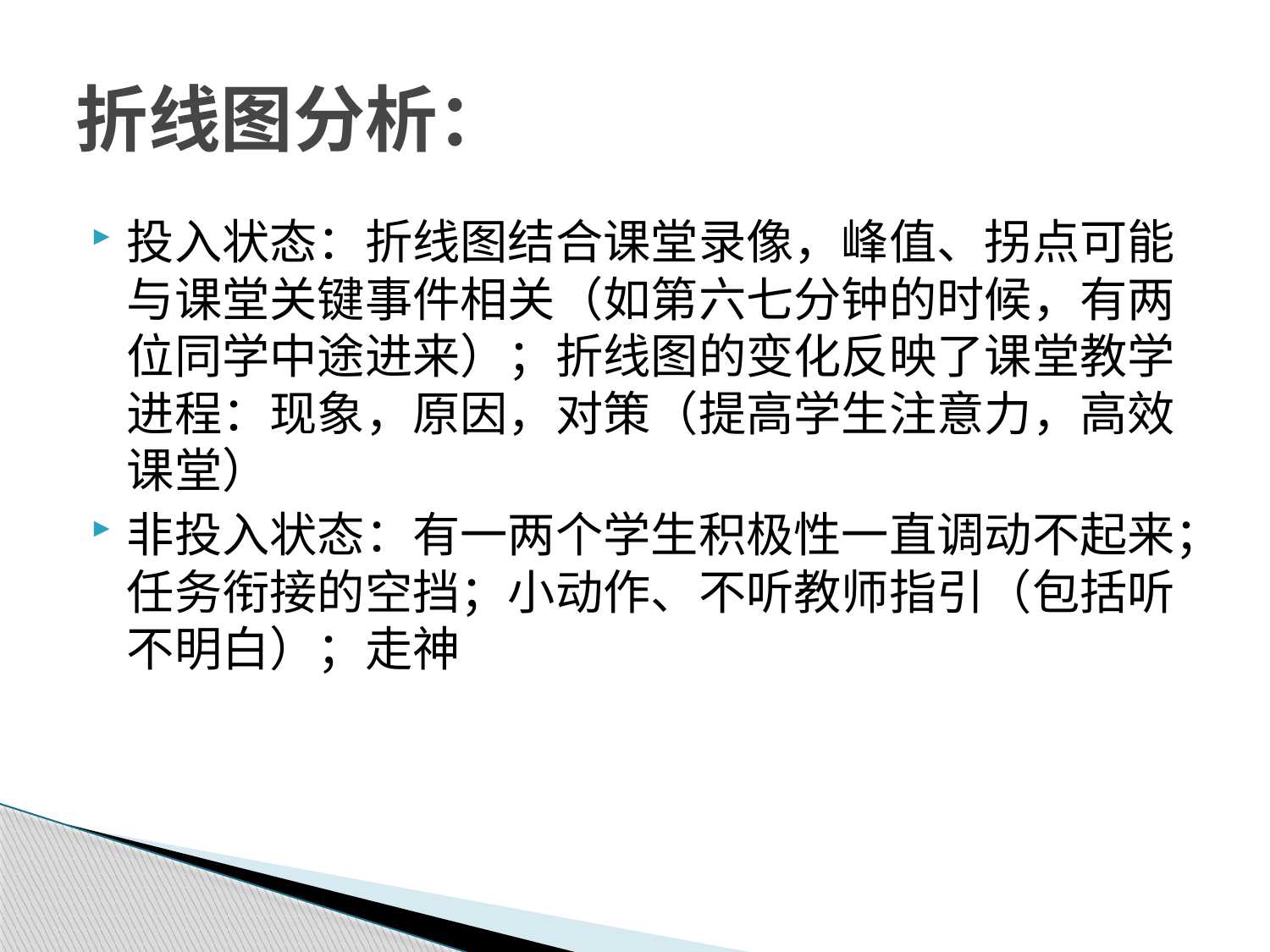

# 折线图分析：
投入状态：折线图结合课堂录像，峰值、拐点可能与课堂关键事件相关（如第六七分钟的时候，有两位同学中途进来）；折线图的变化反映了课堂教学进程：现象，原因，对策（提高学生注意力，高效课堂）
非投入状态：有一两个学生积极性一直调动不起来；任务衔接的空挡；小动作、不听教师指引（包括听不明白）；走神